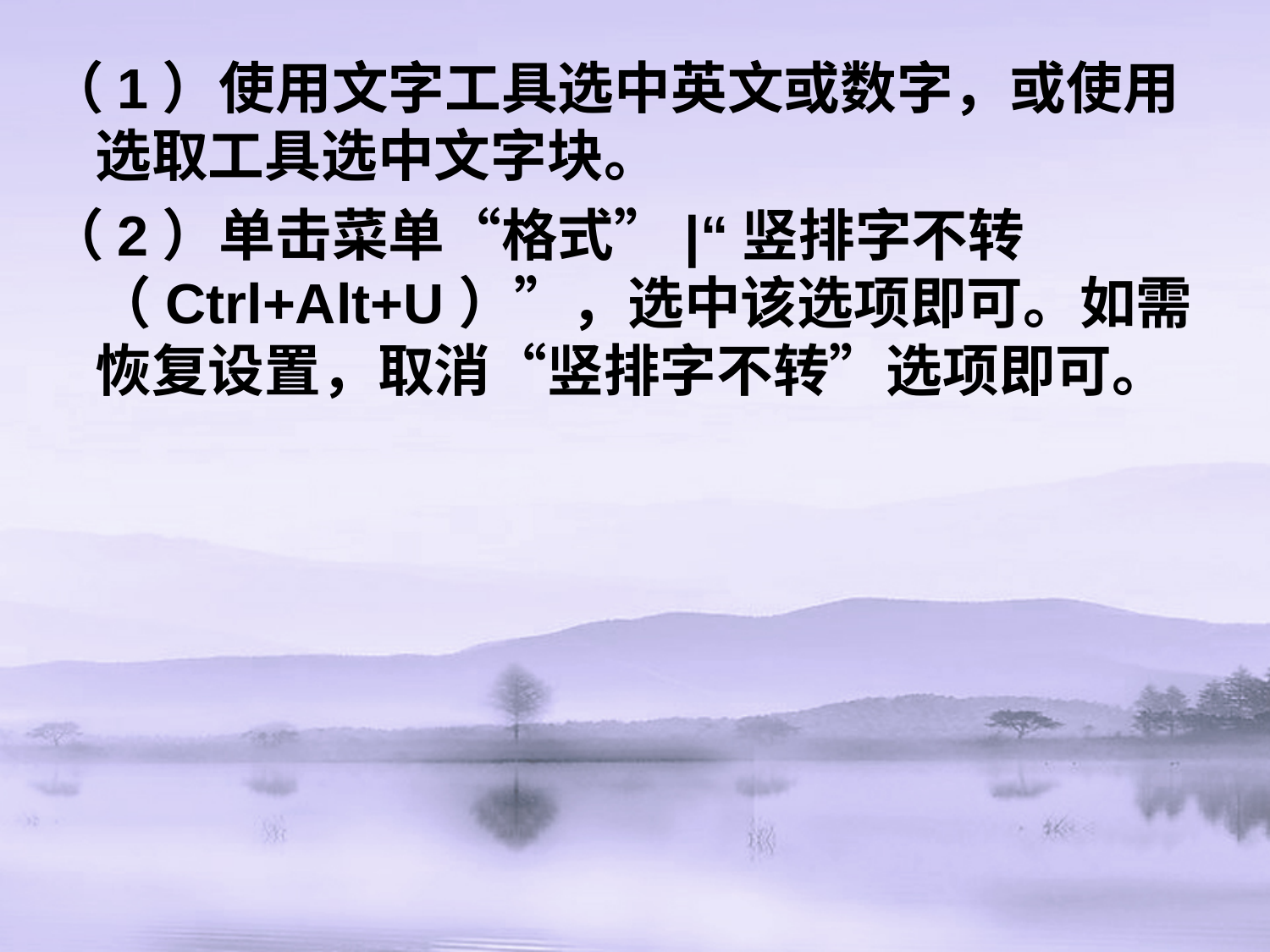

（1）使用文字工具选中英文或数字，或使用选取工具选中文字块。
（2）单击菜单“格式”|“竖排字不转（Ctrl+Alt+U）”，选中该选项即可。如需恢复设置，取消“竖排字不转”选项即可。